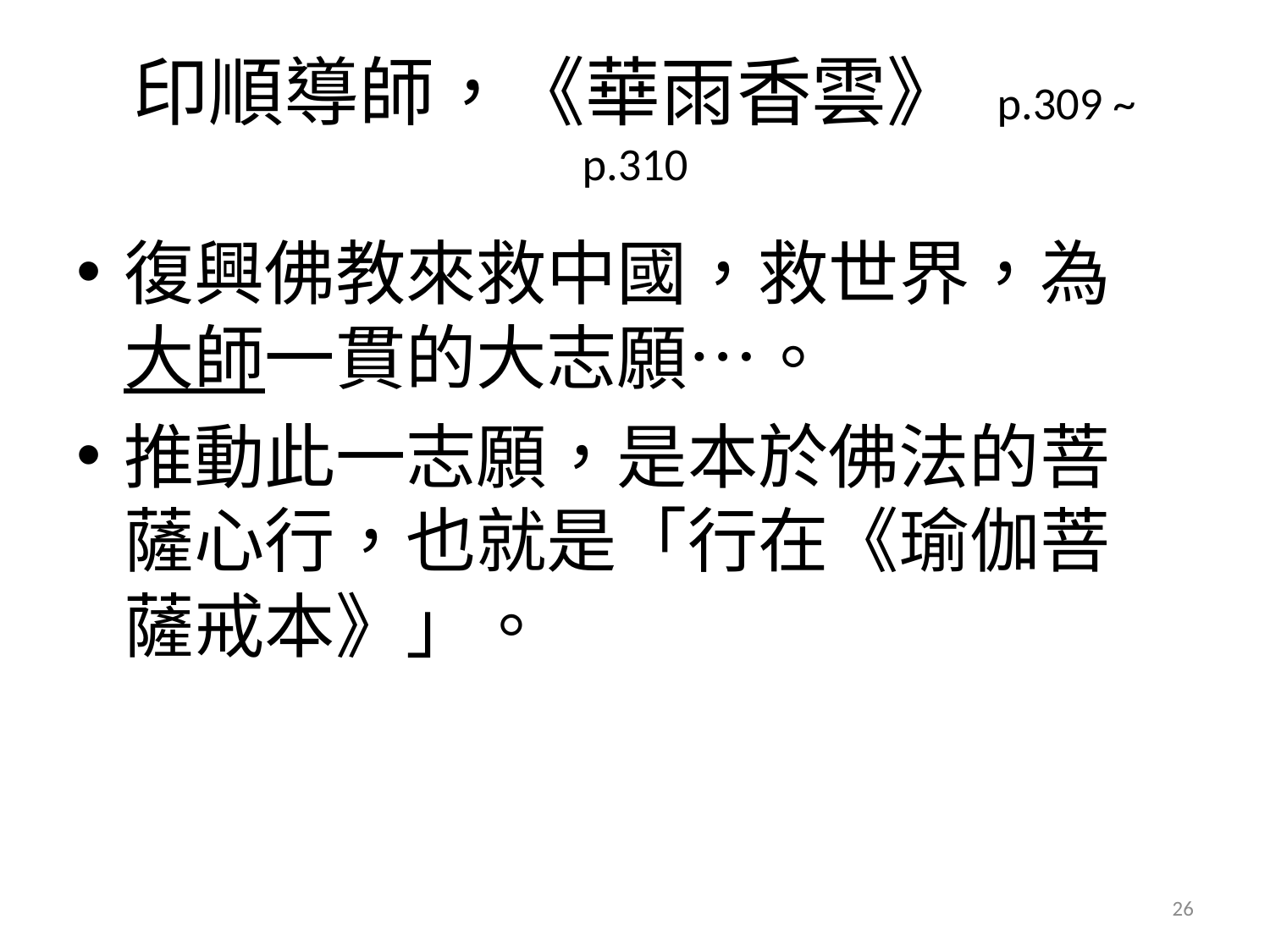

# 印順導師，《華雨香雲》 p.309 ~ p.310
復興佛教來救中國，救世界，為大師一貫的大志願…。
推動此一志願，是本於佛法的菩薩心行，也就是「行在《瑜伽菩薩戒本》」。
26